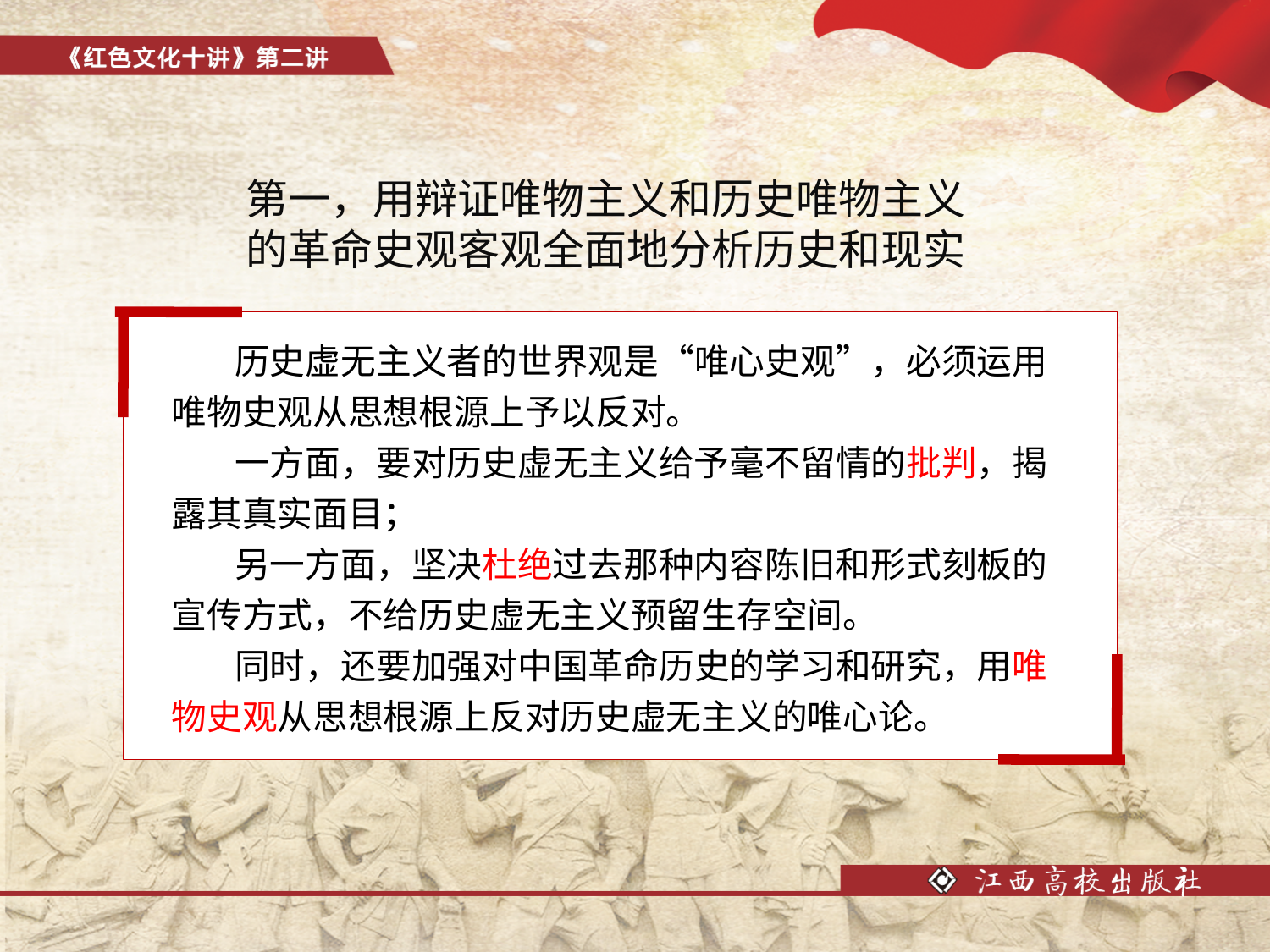

第一，用辩证唯物主义和历史唯物主义
的革命史观客观全面地分析历史和现实

       历史虚无主义者的世界观是“唯心史观”，必须运用唯物史观从思想根源上予以反对。
       一方面，要对历史虚无主义给予毫不留情的批判，揭露其真实面目；
       另一方面，坚决杜绝过去那种内容陈旧和形式刻板的宣传方式，不给历史虚无主义预留生存空间。
       同时，还要加强对中国革命历史的学习和研究，用唯物史观从思想根源上反对历史虚无主义的唯心论。